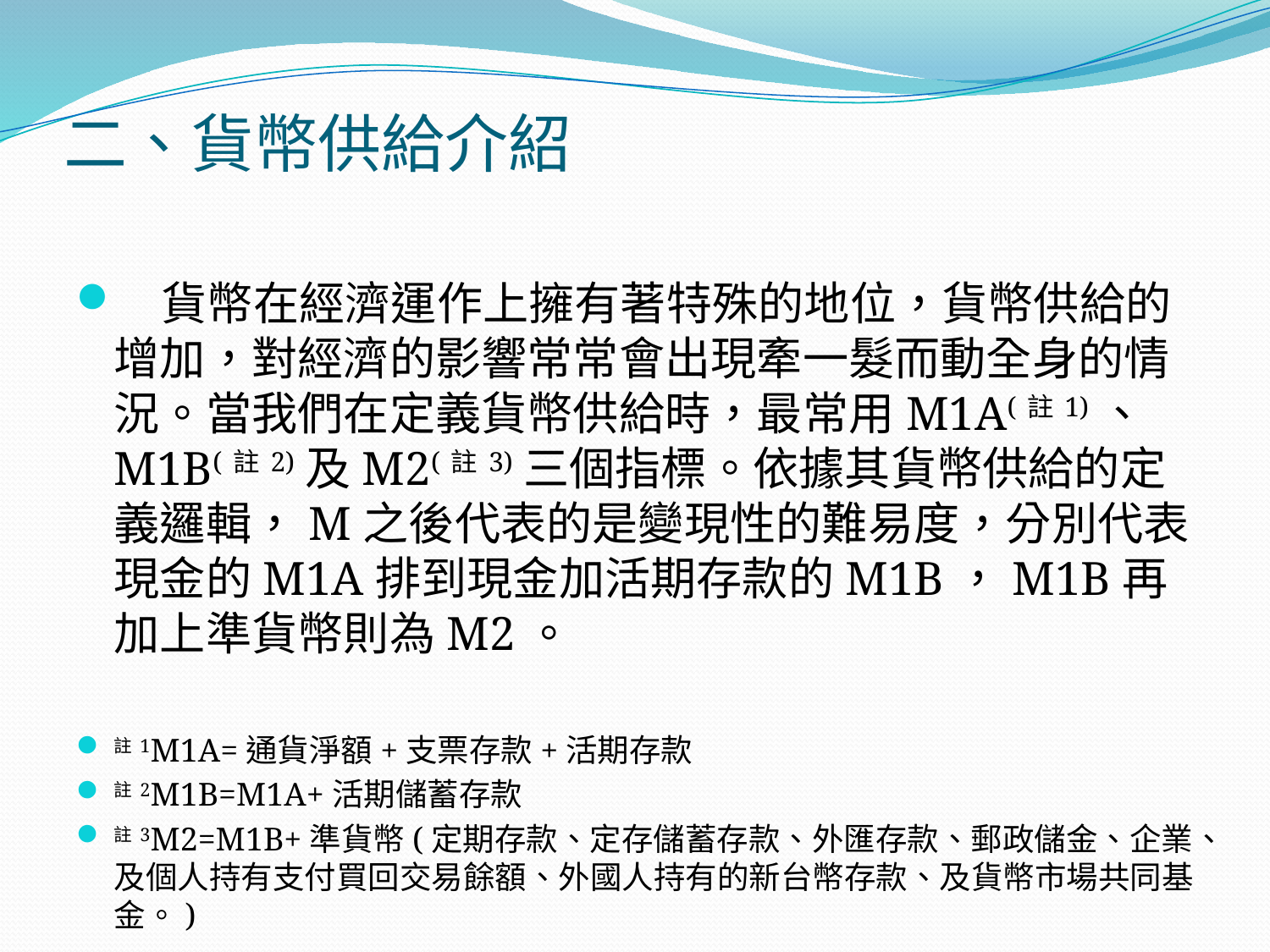

# 二、貨幣供給介紹
   貨幣在經濟運作上擁有著特殊的地位，貨幣供給的增加，對經濟的影響常常會出現牽一髮而動全身的情況。當我們在定義貨幣供給時，最常用M1A(註1)、M1B(註2)及M2(註3)三個指標。依據其貨幣供給的定義邏輯，M之後代表的是變現性的難易度，分別代表現金的M1A排到現金加活期存款的M1B，M1B再加上準貨幣則為M2。

註1M1A=通貨淨額+支票存款+活期存款
註2M1B=M1A+活期儲蓄存款
註3M2=M1B+準貨幣(定期存款、定存儲蓄存款、外匯存款、郵政儲金、企業、及個人持有支付買回交易餘額、外國人持有的新台幣存款、及貨幣市場共同基金。)